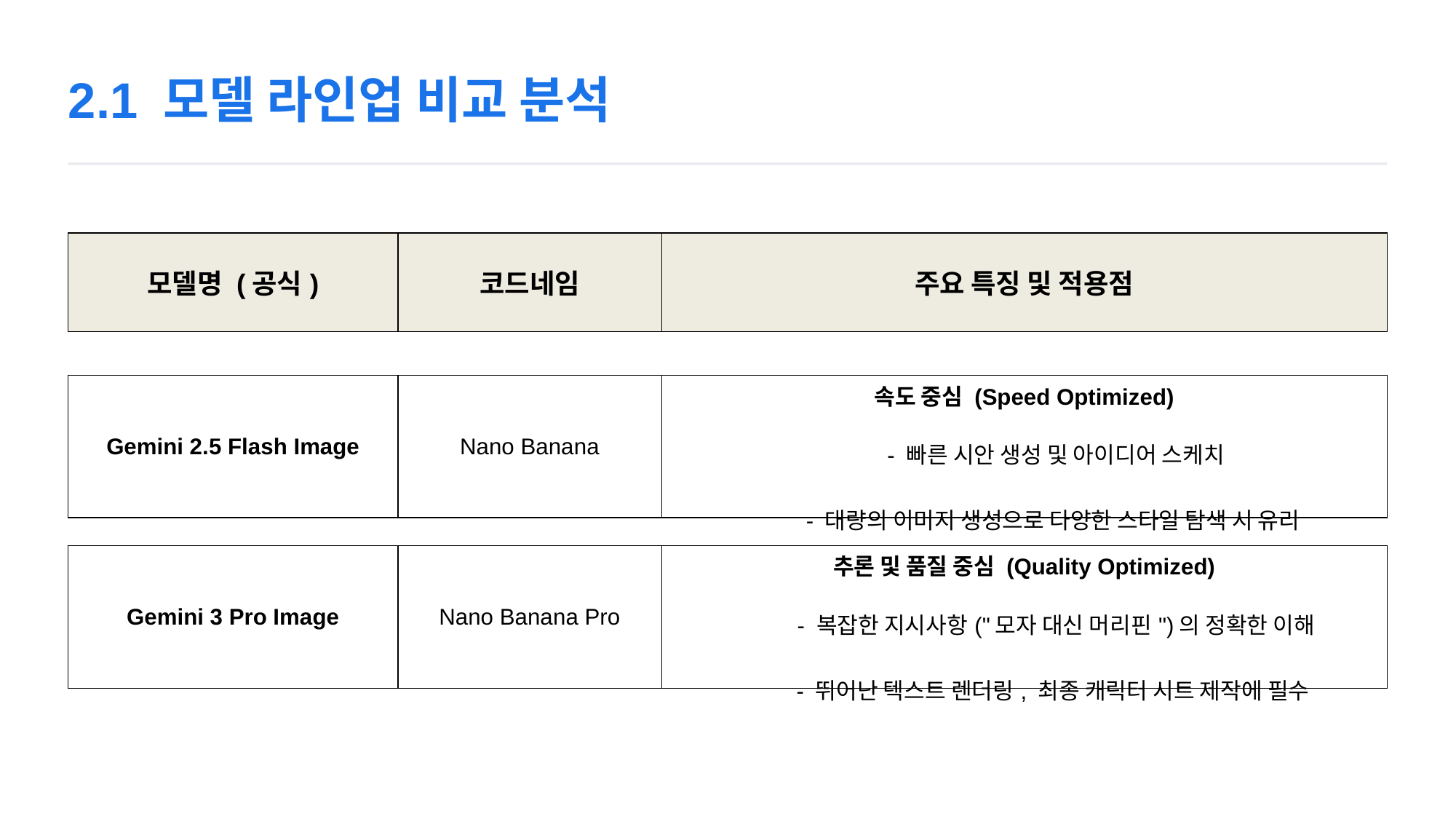

2.1 모델 라인업 비교 분석

| 모델명 (공식) | 코드네임 | 주요 특징 및 적용점 |
| --- | --- | --- |
| Gemini 2.5 Flash Image | Nano Banana | 속도 중심 (Speed Optimized) - 빠른 시안 생성 및 아이디어 스케치 - 대량의 이미지 생성으로 다양한 스타일 탐색 시 유리 |
| --- | --- | --- |
| Gemini 3 Pro Image | Nano Banana Pro | 추론 및 품질 중심 (Quality Optimized) - 복잡한 지시사항("모자 대신 머리핀")의 정확한 이해 - 뛰어난 텍스트 렌더링, 최종 캐릭터 시트 제작에 필수 |
| --- | --- | --- |